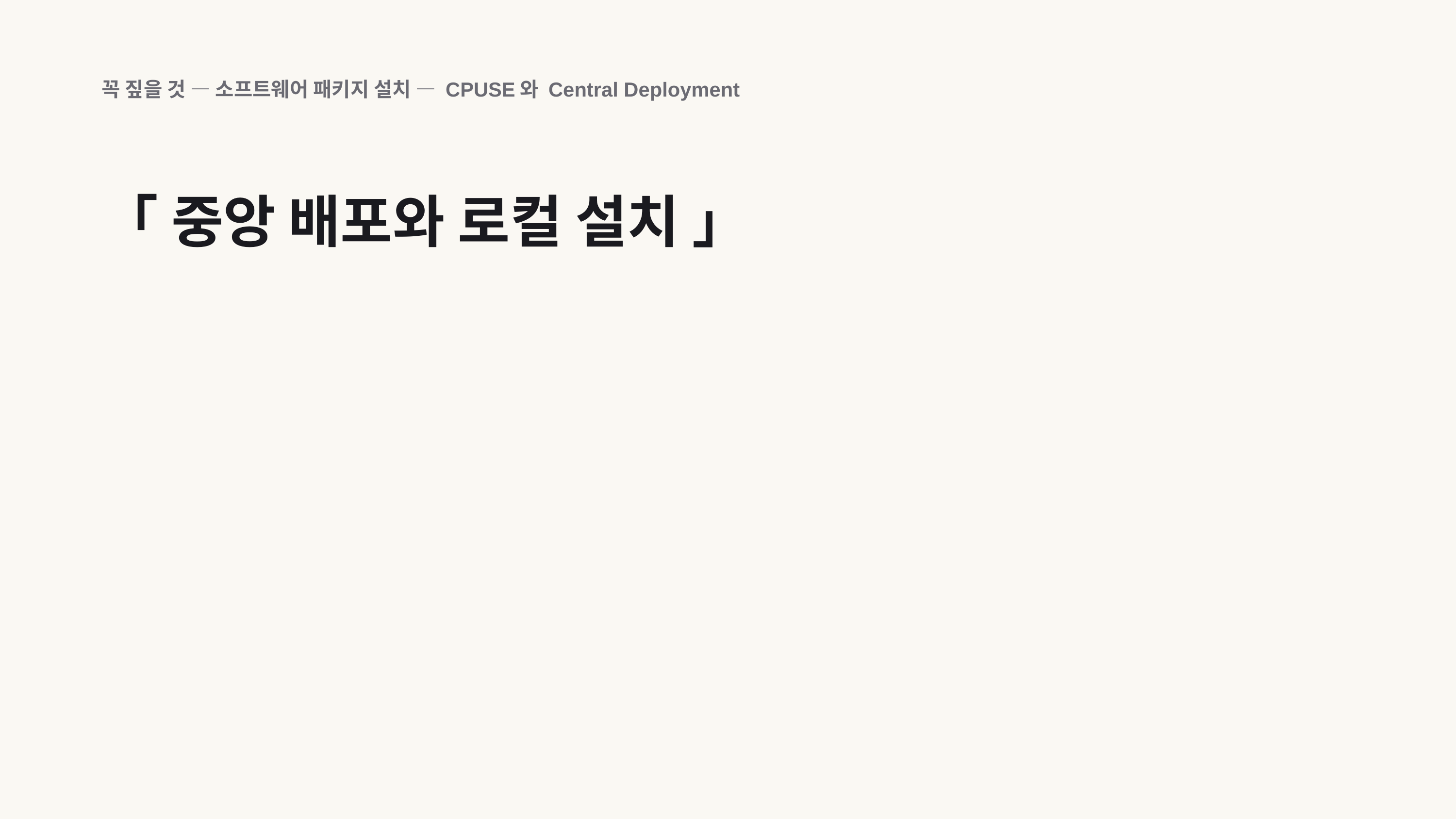

꼭 짚을 것 — 소프트웨어 패키지 설치 — CPUSE와 Central Deployment
「 중앙 배포와 로컬 설치 」